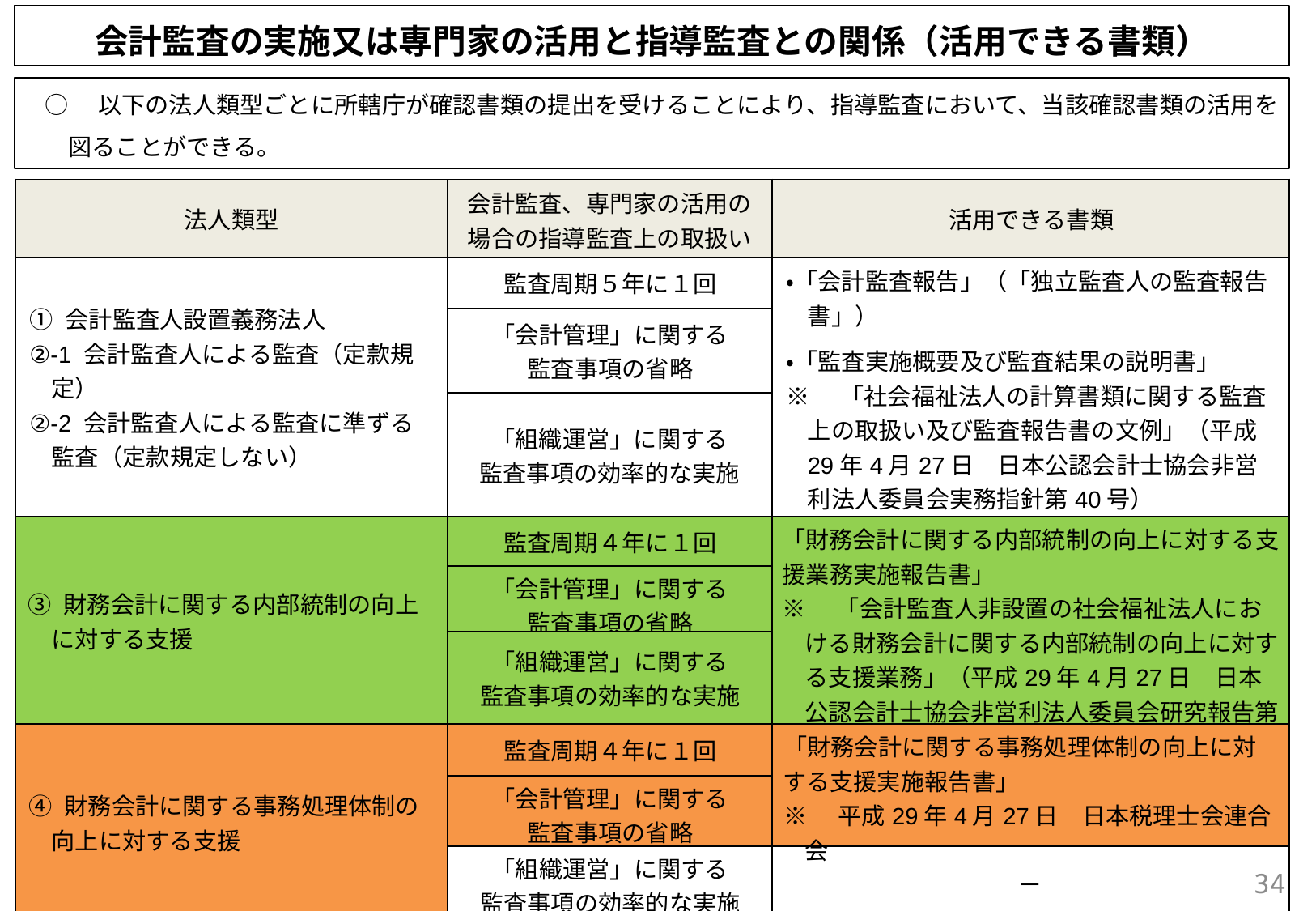

会計監査の実施又は専門家の活用と指導監査との関係（活用できる書類）
○　以下の法人類型ごとに所轄庁が確認書類の提出を受けることにより、指導監査において、当該確認書類の活用を図ることができる。

| 法人類型 | 会計監査、専門家の活用の場合の指導監査上の取扱い | 活用できる書類 |
| --- | --- | --- |
| ① 会計監査人設置義務法人 ②-1 会計監査人による監査（定款規定） ②-2 会計監査人による監査に準ずる監査（定款規定しない） | 監査周期５年に１回 | ・「会計監査報告」（「独立監査人の監査報告書」） ・「監査実施概要及び監査結果の説明書」 ※　「社会福祉法人の計算書類に関する監査上の取扱い及び監査報告書の文例」（平成29年4月27日　日本公認会計士協会非営利法人委員会実務指針第40号） |
|  | 「会計管理」に関する 監査事項の省略 |  |
|  | 「組織運営」に関する 監査事項の効率的な実施 |  |
| ③ 財務会計に関する内部統制の向上に対する支援 | 監査周期４年に１回 | 「財務会計に関する内部統制の向上に対する支援業務実施報告書」 ※　「会計監査人非設置の社会福祉法人における財務会計に関する内部統制の向上に対する支援業務」（平成29年4月27日　日本公認会計士協会非営利法人委員会研究報告第32号） |
|  | 「会計管理」に関する 監査事項の省略 |  |
|  | 「組織運営」に関する 監査事項の効率的な実施 |  |
| ④ 財務会計に関する事務処理体制の向上に対する支援 | 監査周期４年に１回 | 「財務会計に関する事務処理体制の向上に対する支援実施報告書」 ※　平成29年4月27日　日本税理士会連合会 |
|  | 「会計管理」に関する 監査事項の省略 |  |
|  | 「組織運営」に関する 監査事項の効率的な実施 | － |
34